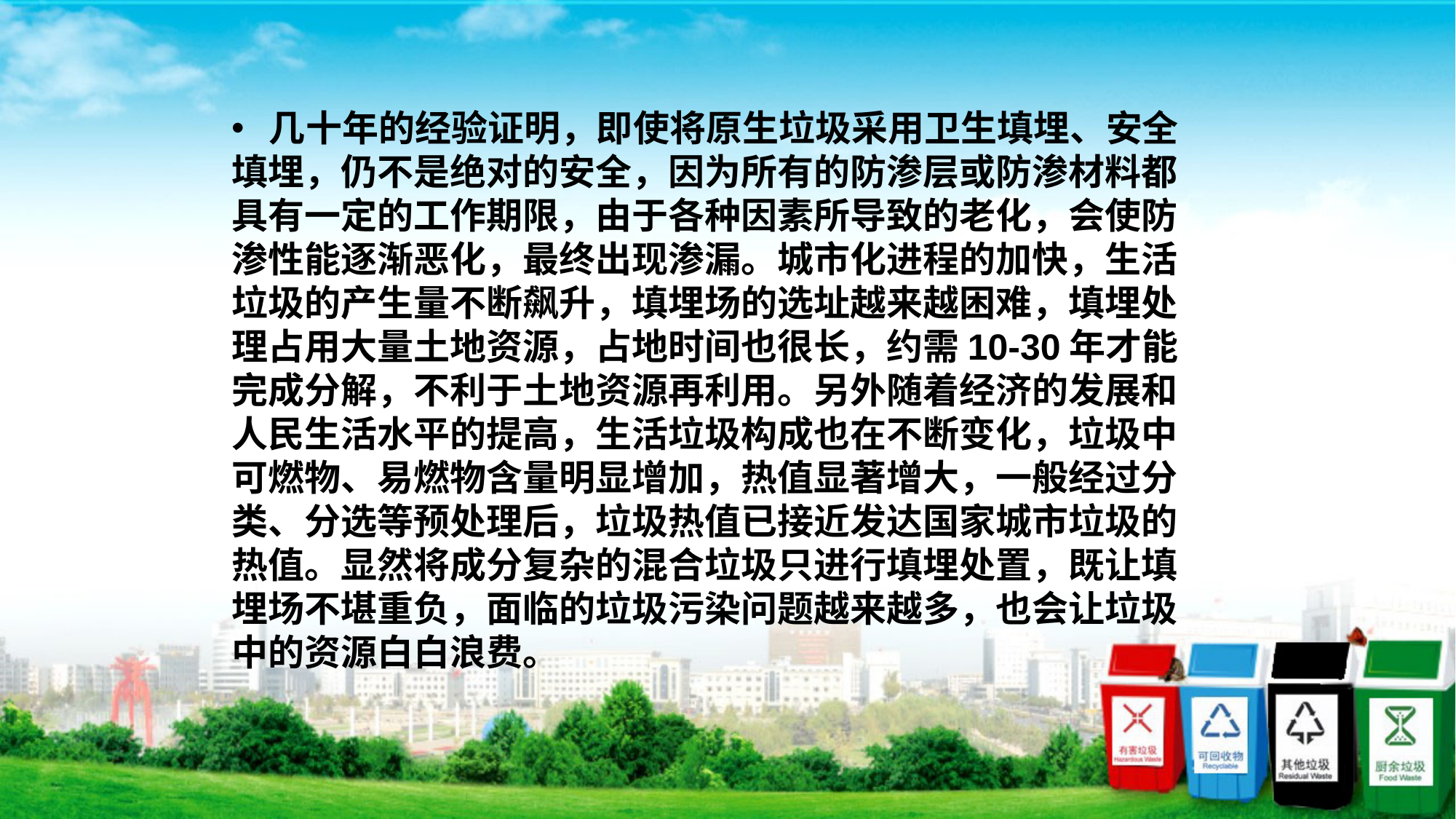

几十年的经验证明，即使将原生垃圾采用卫生填埋、安全填埋，仍不是绝对的安全，因为所有的防渗层或防渗材料都具有一定的工作期限，由于各种因素所导致的老化，会使防渗性能逐渐恶化，最终出现渗漏。城市化进程的加快，生活垃圾的产生量不断飙升，填埋场的选址越来越困难，填埋处理占用大量土地资源，占地时间也很长，约需10-30年才能完成分解，不利于土地资源再利用。另外随着经济的发展和人民生活水平的提高，生活垃圾构成也在不断变化，垃圾中可燃物、易燃物含量明显增加，热值显著增大，一般经过分类、分选等预处理后，垃圾热值已接近发达国家城市垃圾的热值。显然将成分复杂的混合垃圾只进行填埋处置，既让填埋场不堪重负，面临的垃圾污染问题越来越多，也会让垃圾中的资源白白浪费。